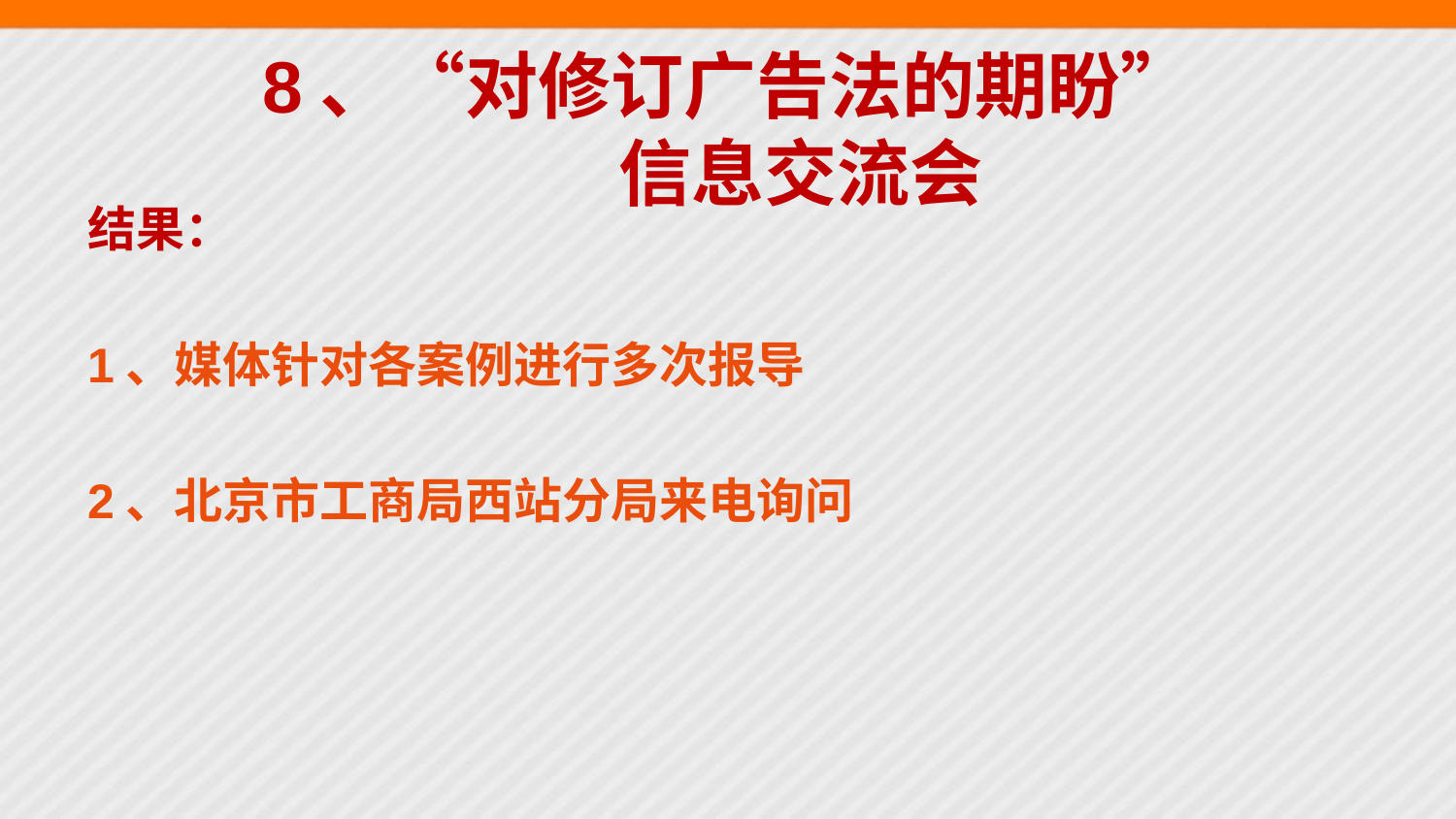

# 8、“对修订广告法的期盼” 信息交流会
结果：

1、媒体针对各案例进行多次报导

2、北京市工商局西站分局来电询问